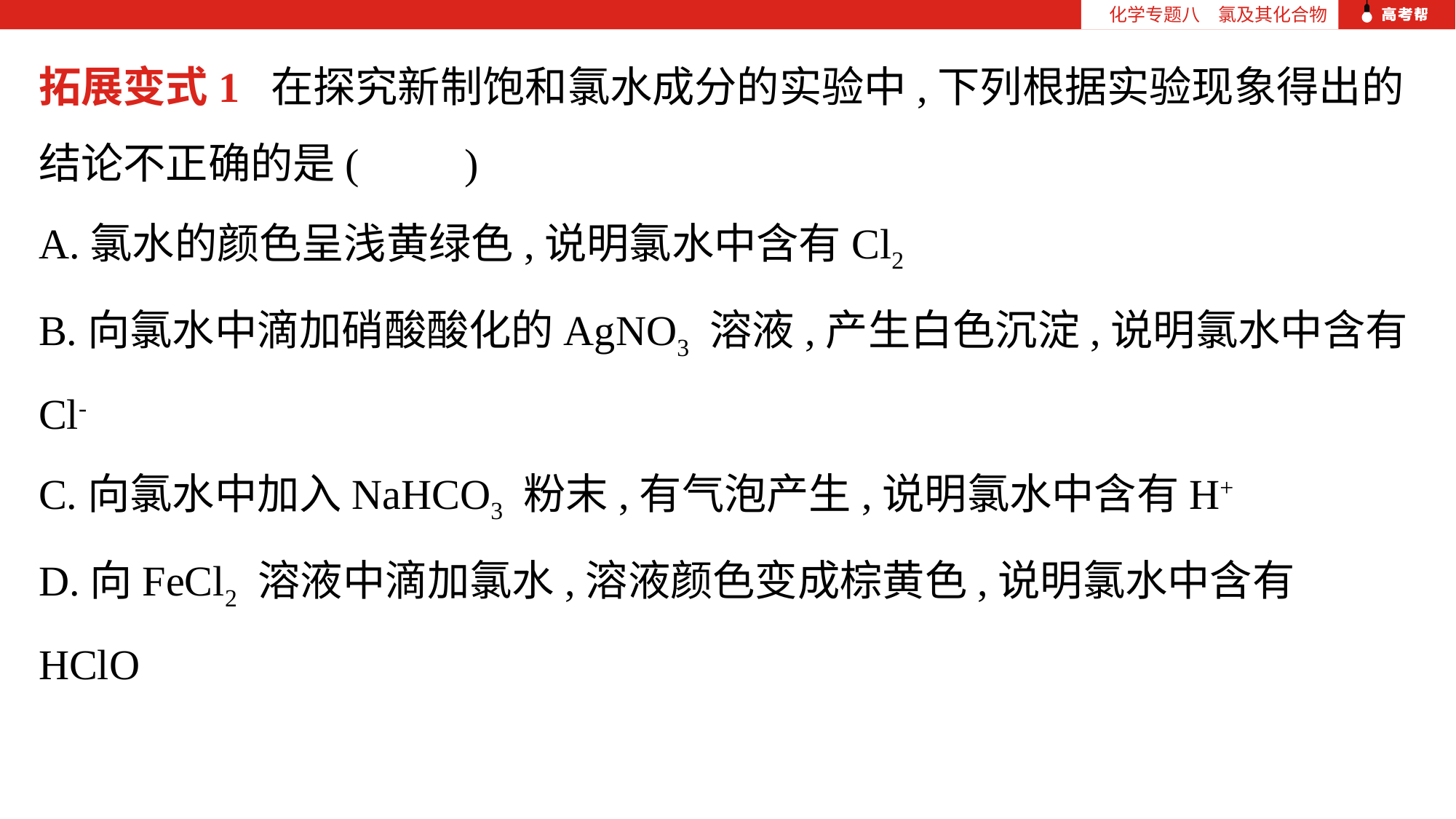

化学专题八　氯及其化合物

拓展变式1  在探究新制饱和氯水成分的实验中,下列根据实验现象得出的结论不正确的是(　　)
A.氯水的颜色呈浅黄绿色,说明氯水中含有Cl2
B.向氯水中滴加硝酸酸化的AgNO3 溶液,产生白色沉淀,说明氯水中含有Cl-
C.向氯水中加入NaHCO3 粉末,有气泡产生,说明氯水中含有H+
D.向FeCl2 溶液中滴加氯水,溶液颜色变成棕黄色,说明氯水中含有HClO